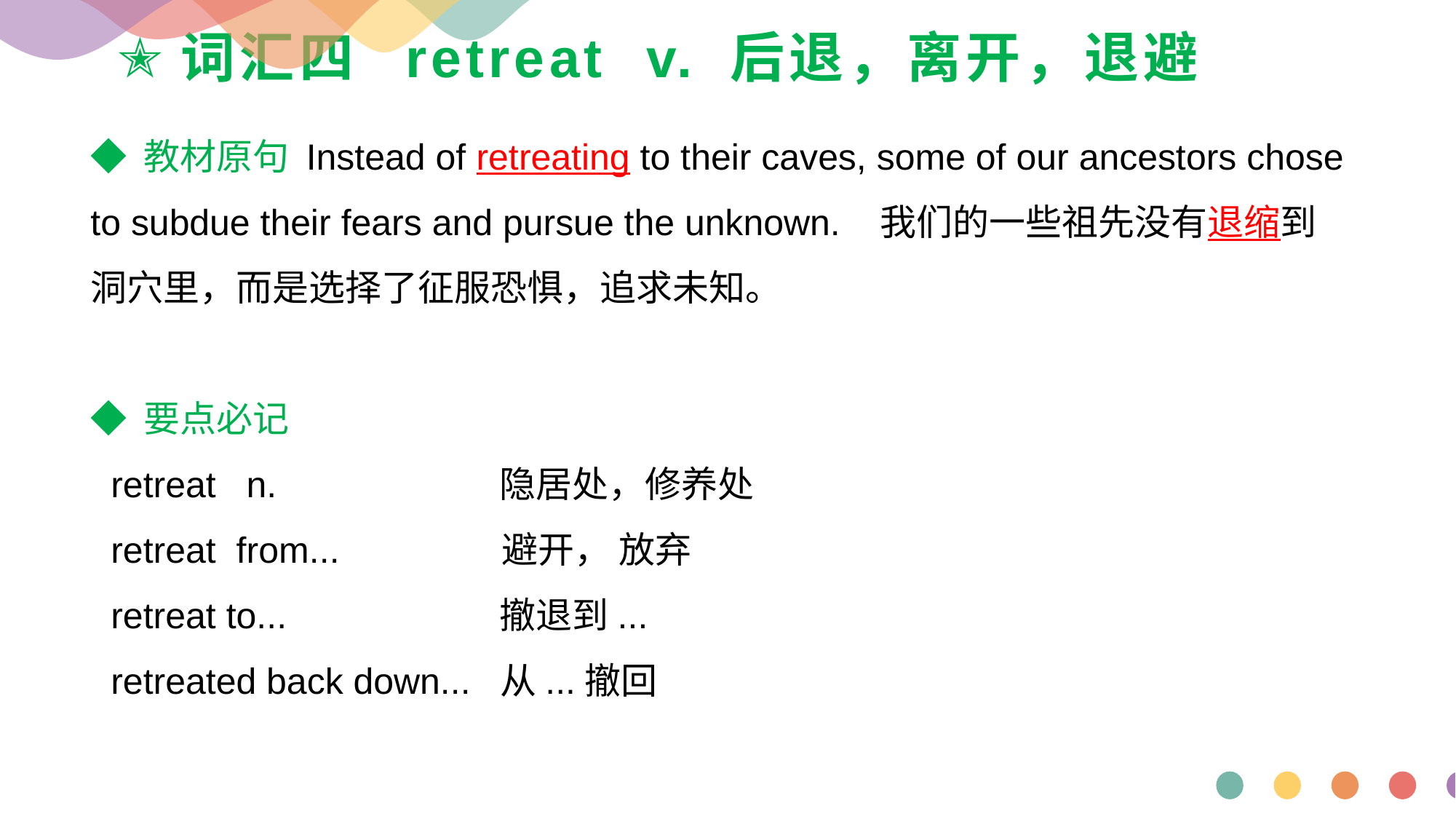

# ✭词汇四  retreat  v. 后退，离开，退避
◆ 教材原句 Instead of retreating to their caves, some of our ancestors chose to subdue their fears and pursue the unknown.   我们的一些祖先没有退缩到洞穴里，而是选择了征服恐惧，追求未知。

◆ 要点必记
  retreat   n.                     隐居处，修养处
  retreat  from...               避开， 放弃
  retreat to...                    撤退到...
  retreated back down...  从...撤回